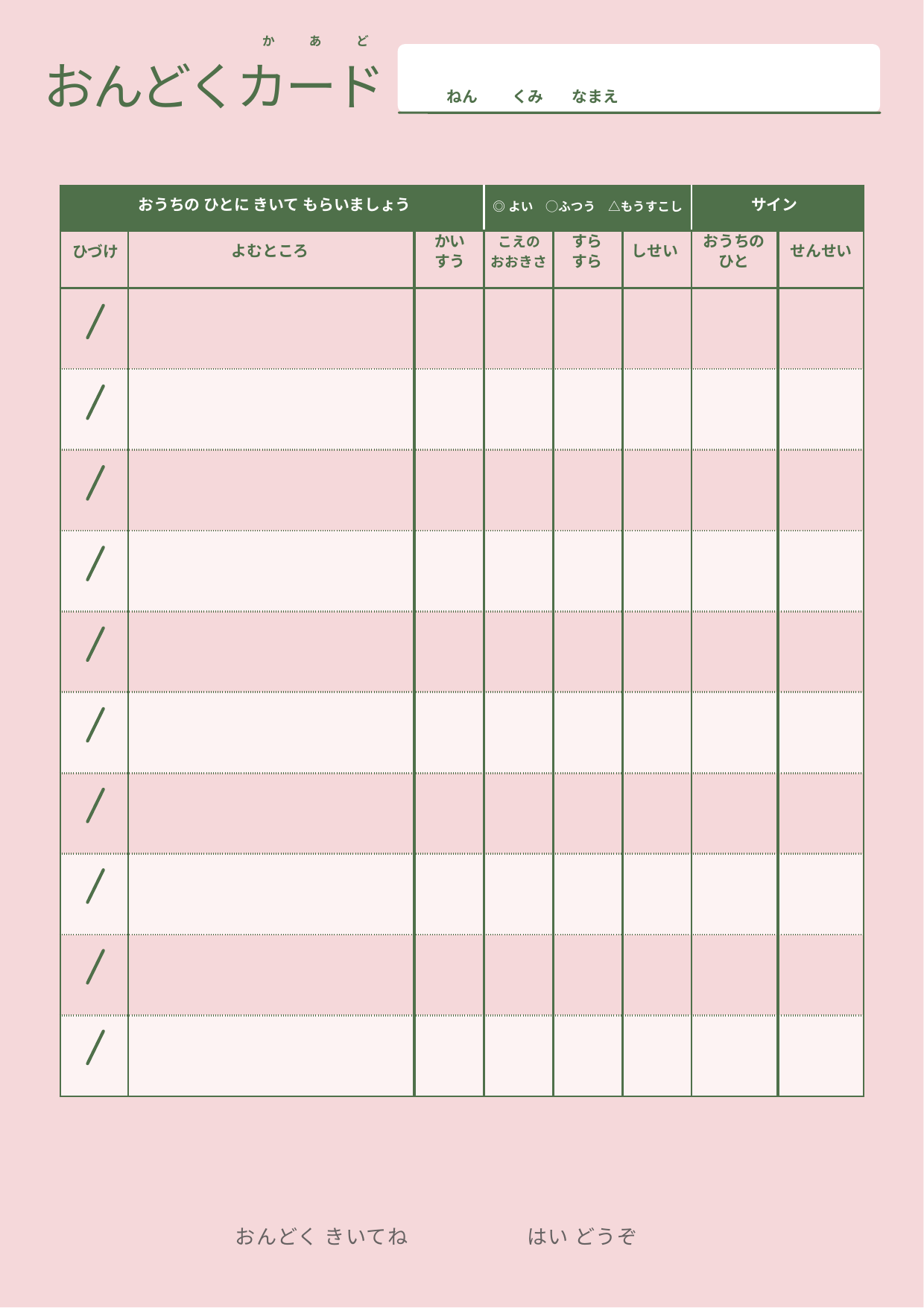

か
あ
ど

おんどくカード
ねん　 　くみ
なまえ

|  |  |  |  |  |  |  |  |
| --- | --- | --- | --- | --- | --- | --- | --- |
|  |  |  |  |  |  |  |  |
|  |  |  |  |  |  |  |  |
|  |  |  |  |  |  |  |  |
|  |  |  |  |  |  |  |  |
|  |  |  |  |  |  |  |  |
|  |  |  |  |  |  |  |  |
|  |  |  |  |  |  |  |  |
|  |  |  |  |  |  |  |  |
|  |  |  |  |  |  |  |  |
|  |  |  |  |  |  |  |  |
|  |  |  |  |  |  |  |  |
おうちの ひとに きいて もらいましょう
サイン
◎よい　◯ふつう　△もうすこし
こえの
おおきさ
おうちの
ひと
かい
すう
すら
すら
よむところ
しせい
せんせい
ひづけ

おんどく きいてね
はい どうぞ